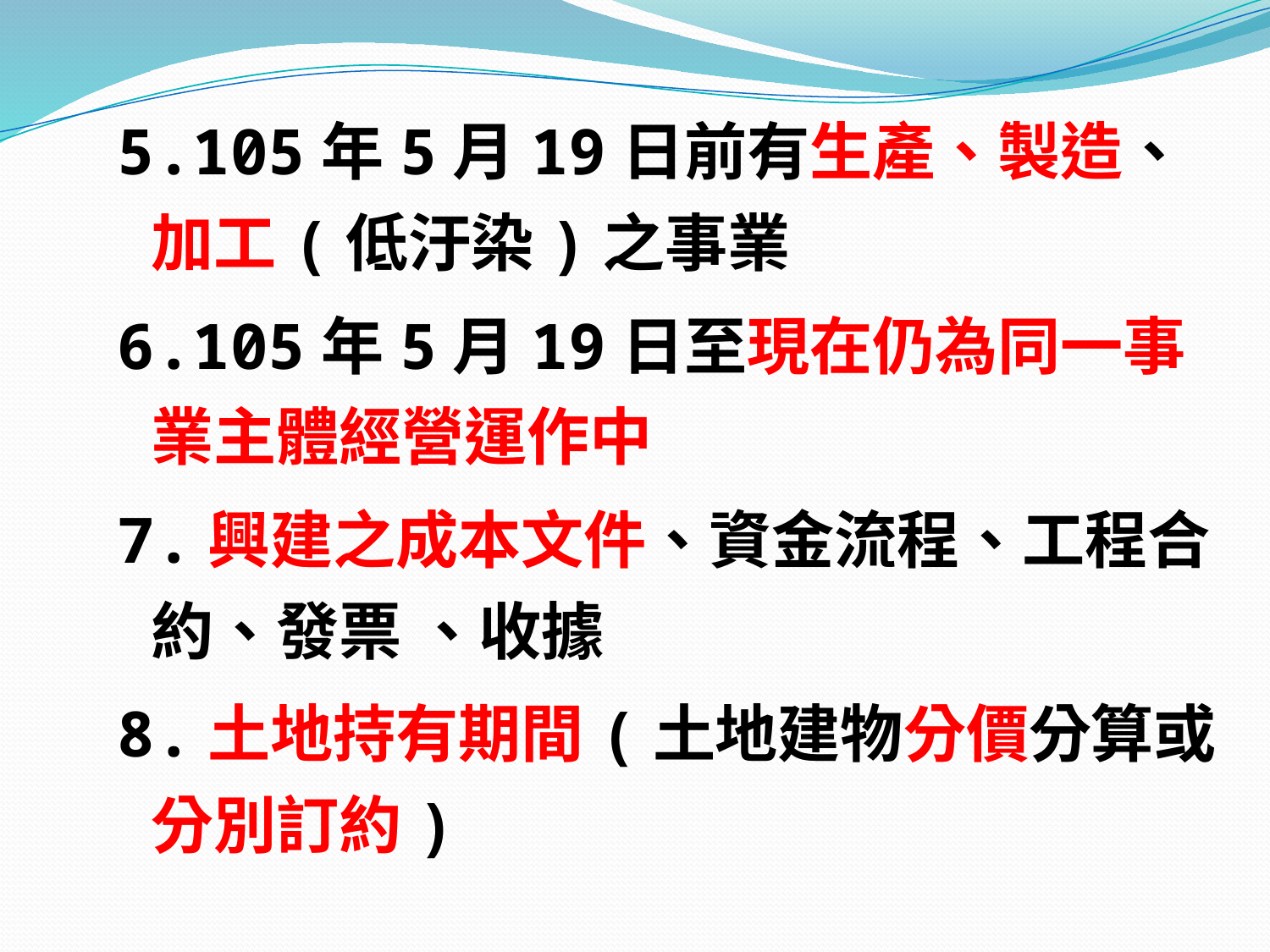

5.105年5月19日前有生產、製造、加工(低汙染)之事業
6.105年5月19日至現在仍為同一事業主體經營運作中
7.興建之成本文件、資金流程、工程合約、發票 、收據
8.土地持有期間(土地建物分價分算或分別訂約)